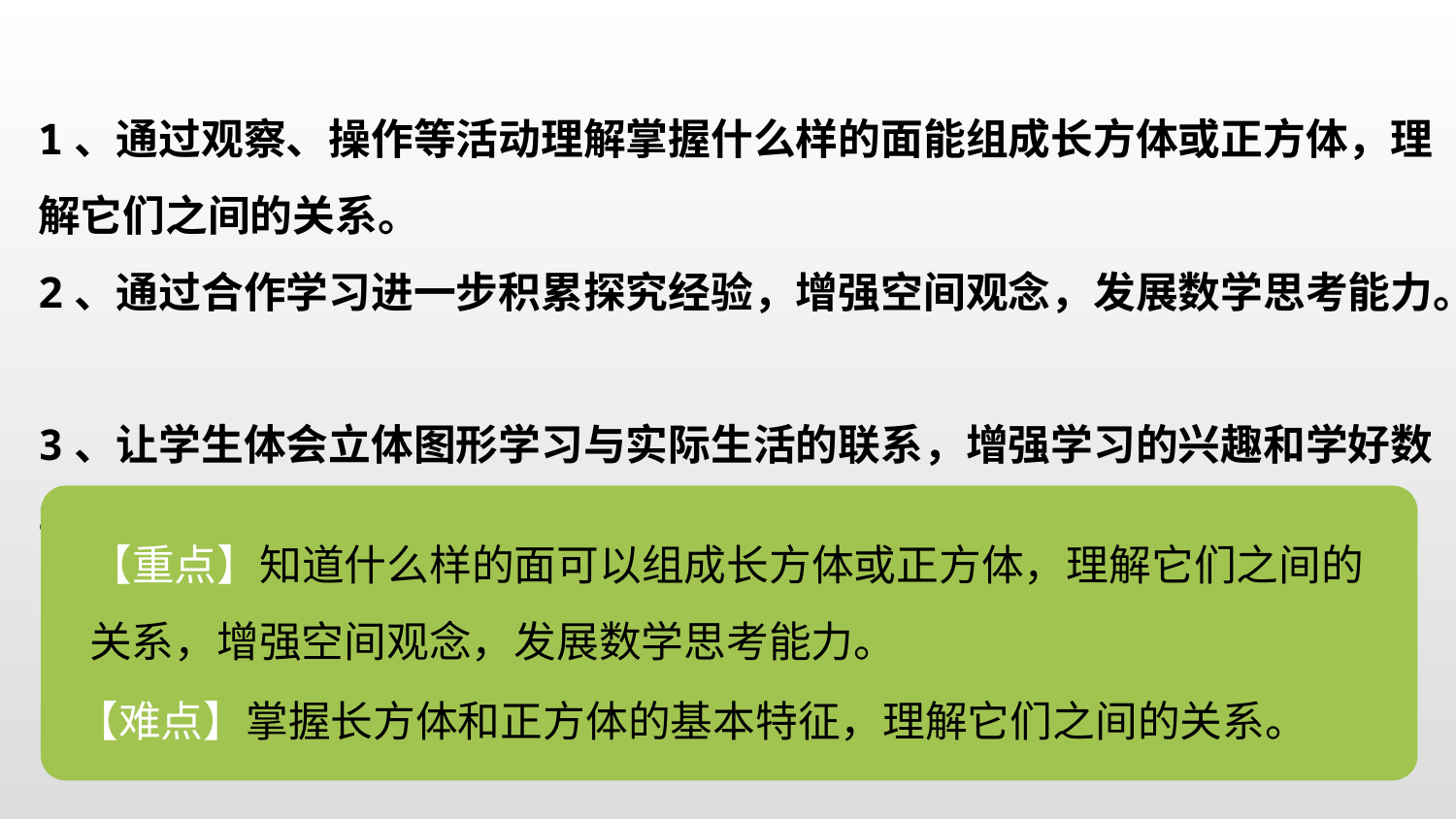

1、通过观察、操作等活动理解掌握什么样的面能组成长方体或正方体，理解它们之间的关系。
2、通过合作学习进一步积累探究经验，增强空间观念，发展数学思考能力。
3、让学生体会立体图形学习与实际生活的联系，增强学习的兴趣和学好数学的自信心。

【重点】知道什么样的面可以组成长方体或正方体，理解它们之间的关系，增强空间观念，发展数学思考能力。

【难点】掌握长方体和正方体的基本特征，理解它们之间的关系。